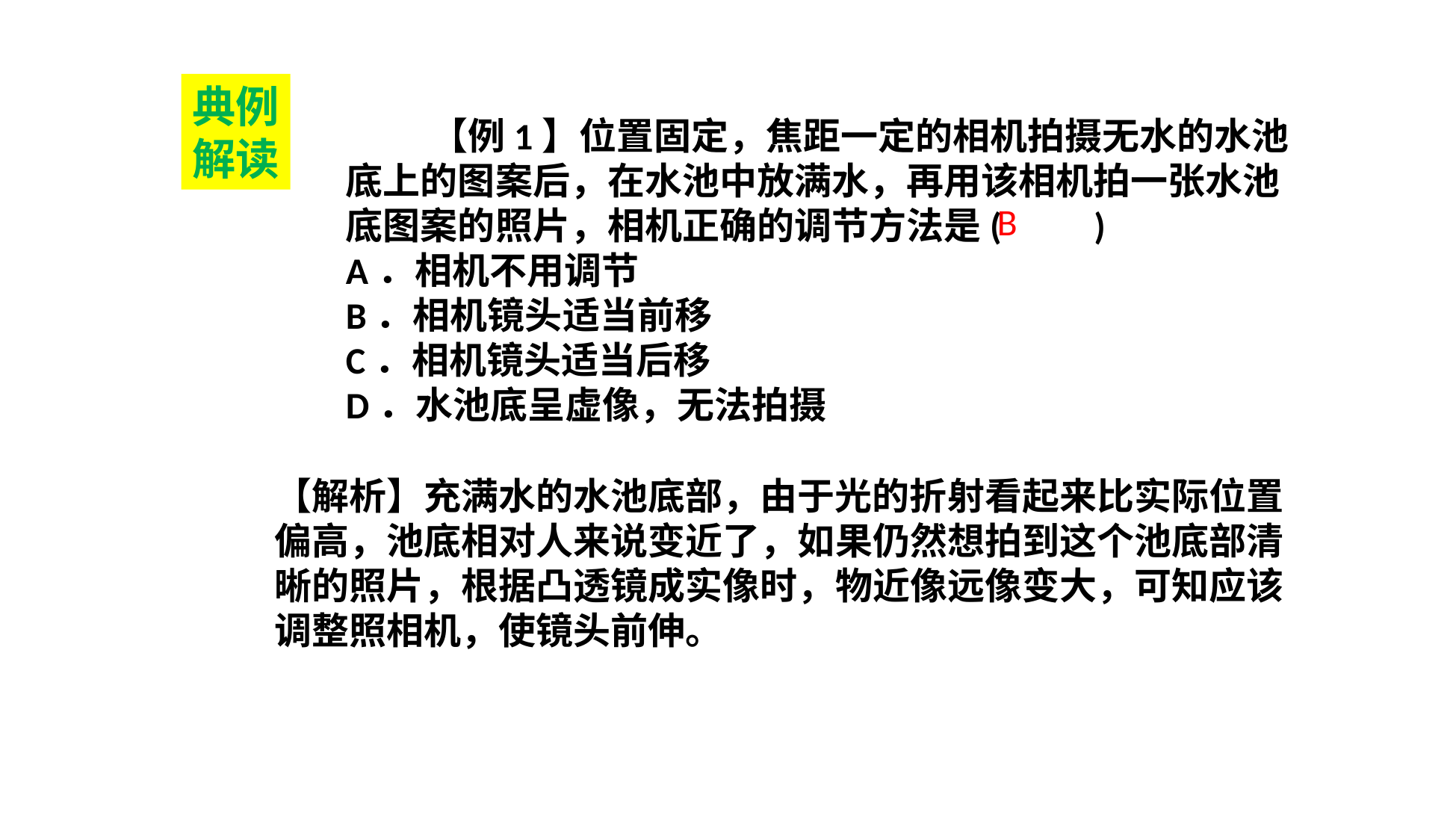

典例解读
         【例1】位置固定，焦距一定的相机拍摄无水的水池底上的图案后，在水池中放满水，再用该相机拍一张水池底图案的照片，相机正确的调节方法是(　　)
A．相机不用调节
B．相机镜头适当前移
C．相机镜头适当后移
D．水池底呈虚像，无法拍摄

B
【解析】充满水的水池底部，由于光的折射看起来比实际位置偏高，池底相对人来说变近了，如果仍然想拍到这个池底部清晰的照片，根据凸透镜成实像时，物近像远像变大，可知应该调整照相机，使镜头前伸。